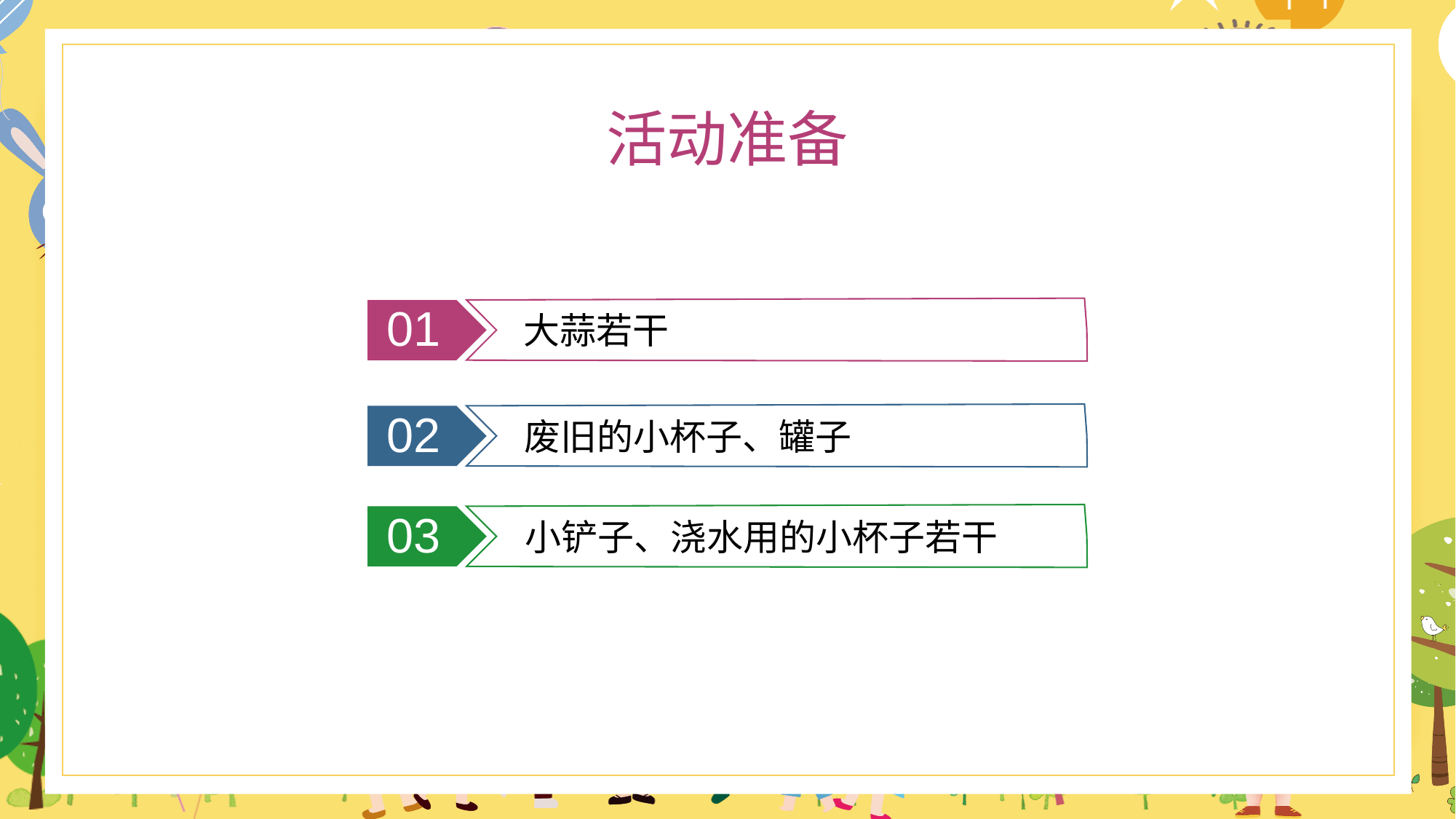

活动准备
01
大蒜若干

02
废旧的小杯子、罐子

03
小铲子、浇水用的小杯子若干